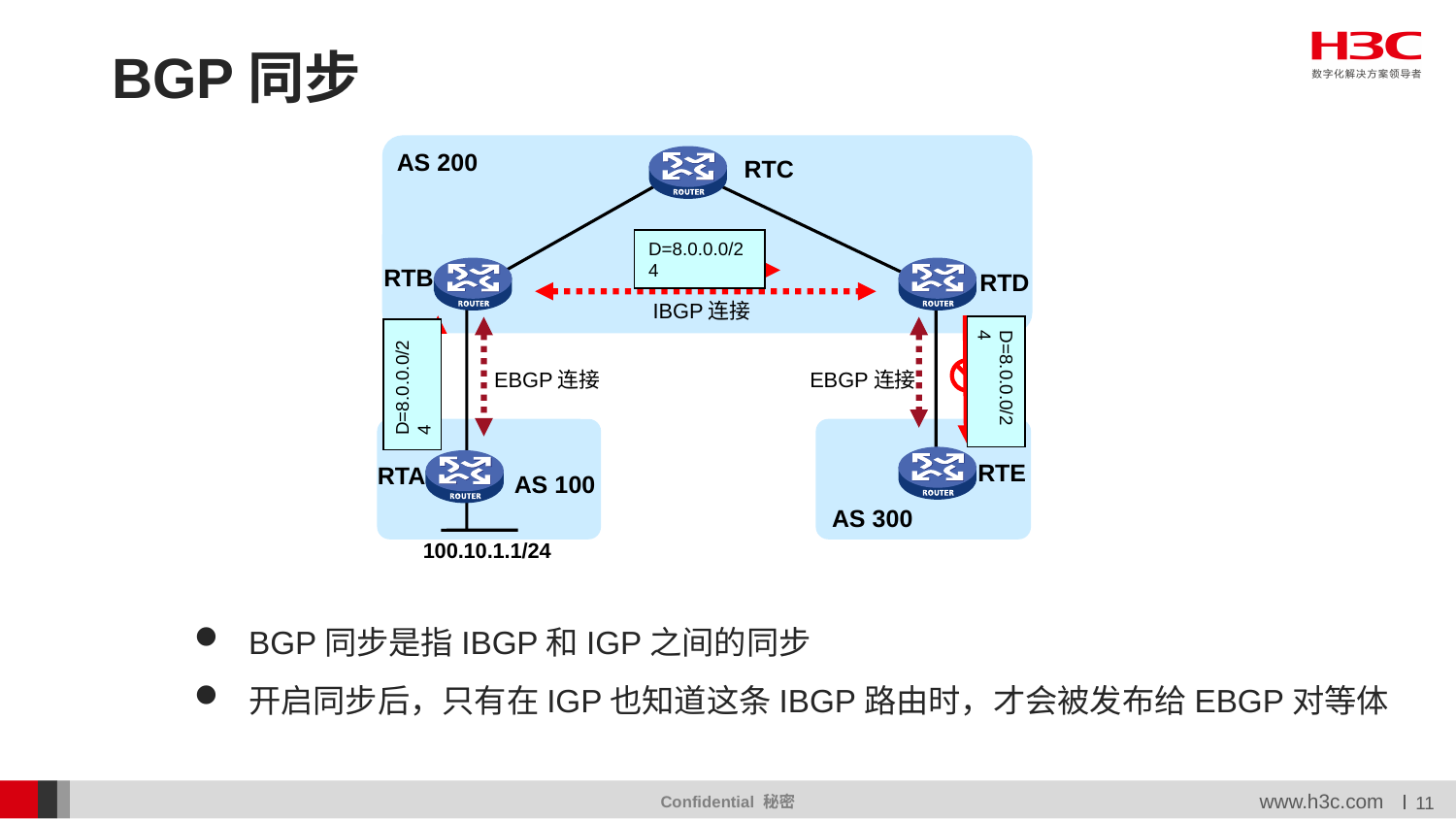

# BGP同步

AS 200

RTC

D=8.0.0.0/24

RTB
RTD

IBGP连接

D=8.0.0.0/24
D=8.0.0.0/24

EBGP连接
EBGP连接

RTE
RTA
AS 100
AS 300
100.10.1.1/24

BGP同步是指IBGP和IGP之间的同步
开启同步后，只有在IGP也知道这条IBGP路由时，才会被发布给EBGP对等体